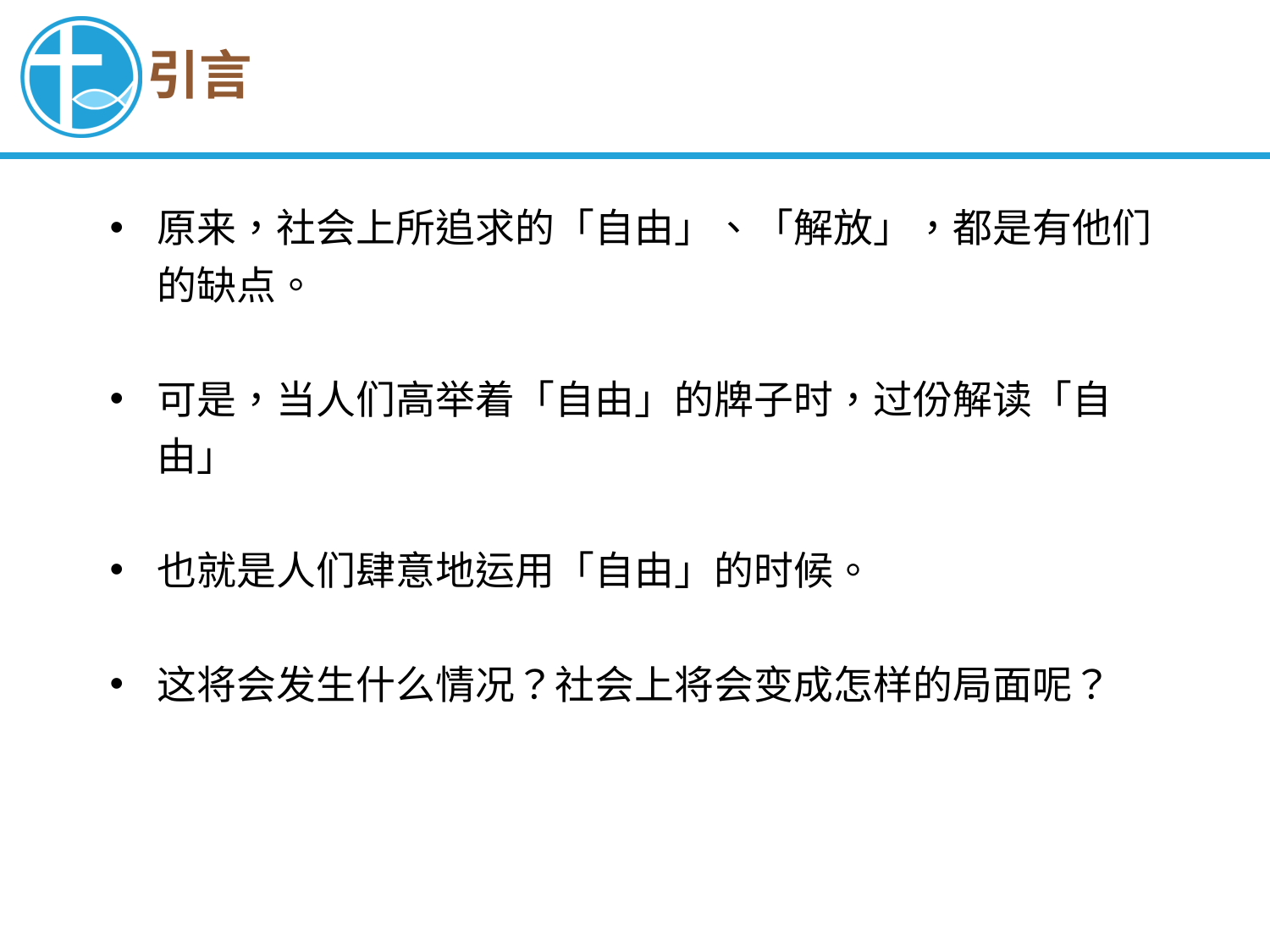

引言
原来，社会上所追求的「自由」、「解放」，都是有他们的缺点。

可是，当人们高举着「自由」的牌子时，过份解读「自由」

也就是人们肆意地运用「自由」的时候。

这将会发生什么情况？社会上将会变成怎样的局面呢？